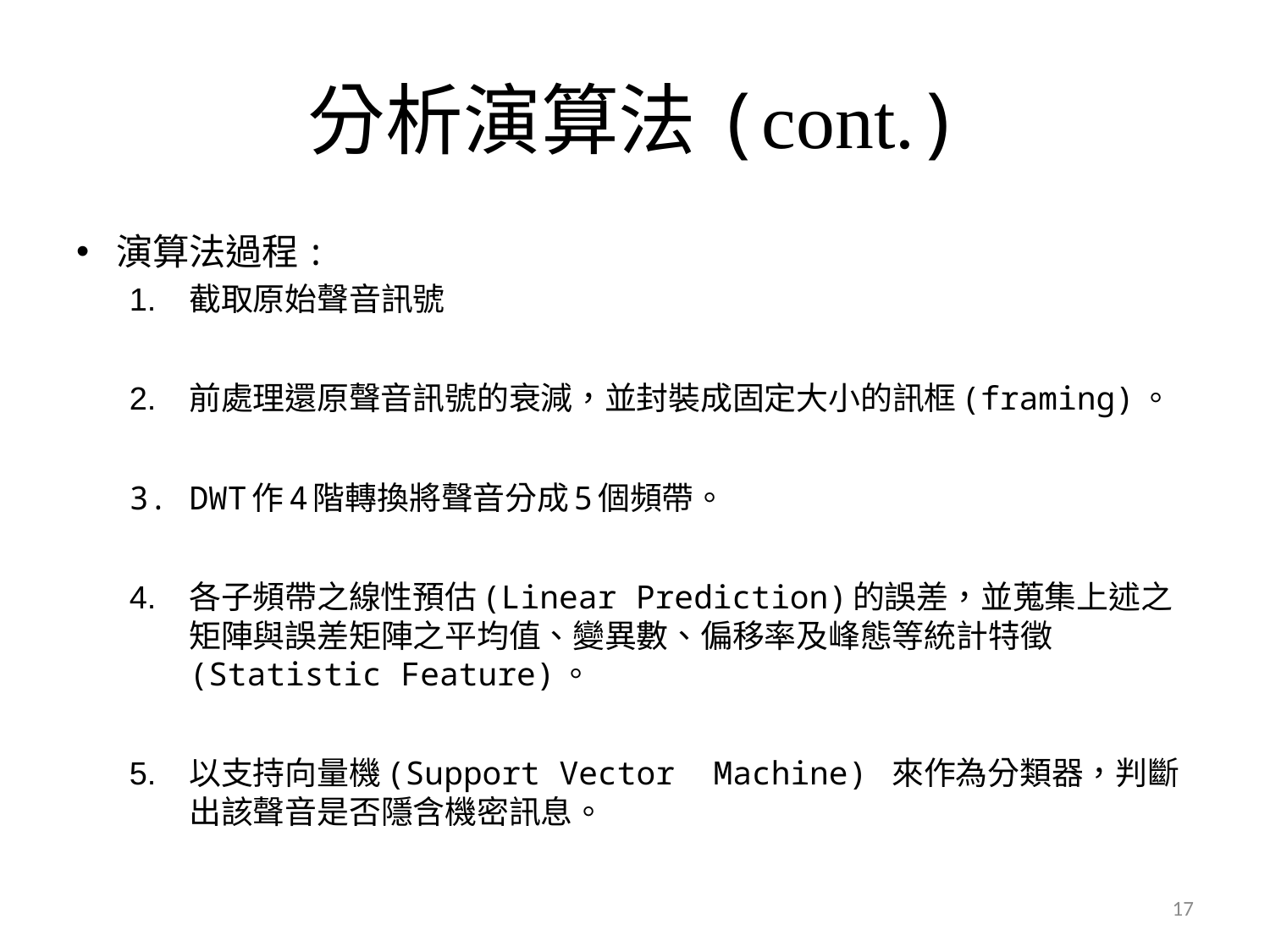

# 分析演算法(cont.)
演算法過程:
截取原始聲音訊號

前處理還原聲音訊號的衰減，並封裝成固定大小的訊框(framing)。

DWT作4階轉換將聲音分成5個頻帶。

各子頻帶之線性預估(Linear Prediction)的誤差，並蒐集上述之矩陣與誤差矩陣之平均值、變異數、偏移率及峰態等統計特徵(Statistic Feature)。

以支持向量機(Support Vector  Machine) 來作為分類器，判斷出該聲音是否隱含機密訊息。

17